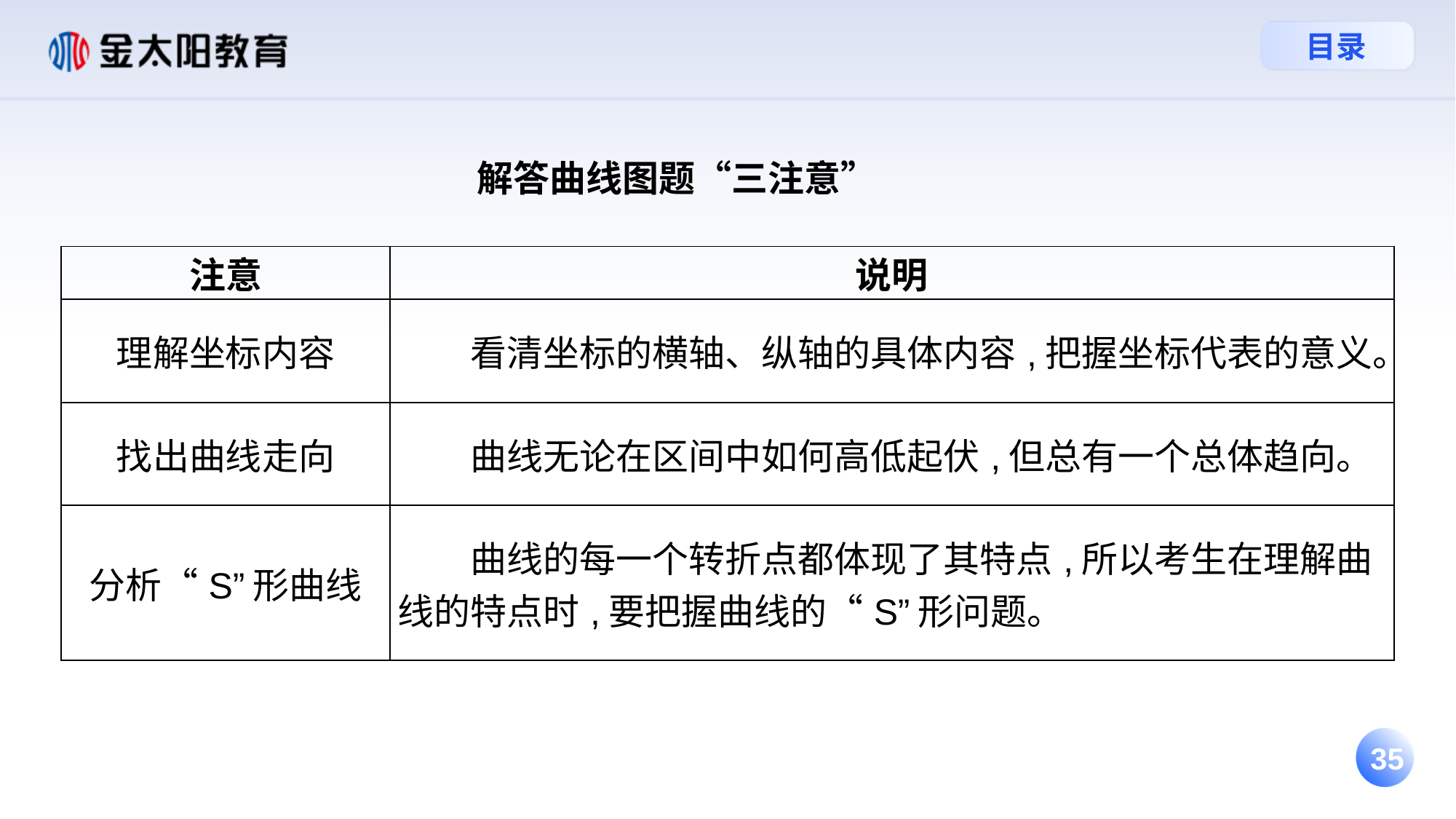

解答曲线图题“三注意”

| 注意 | 说明 |
| --- | --- |
| 理解坐标内容 | 看清坐标的横轴、纵轴的具体内容,把握坐标代表的意义。 |
| 找出曲线走向 | 曲线无论在区间中如何高低起伏,但总有一个总体趋向。 |
| 分析“S”形曲线 | 曲线的每一个转折点都体现了其特点,所以考生在理解曲线的特点时,要把握曲线的“S”形问题。 |